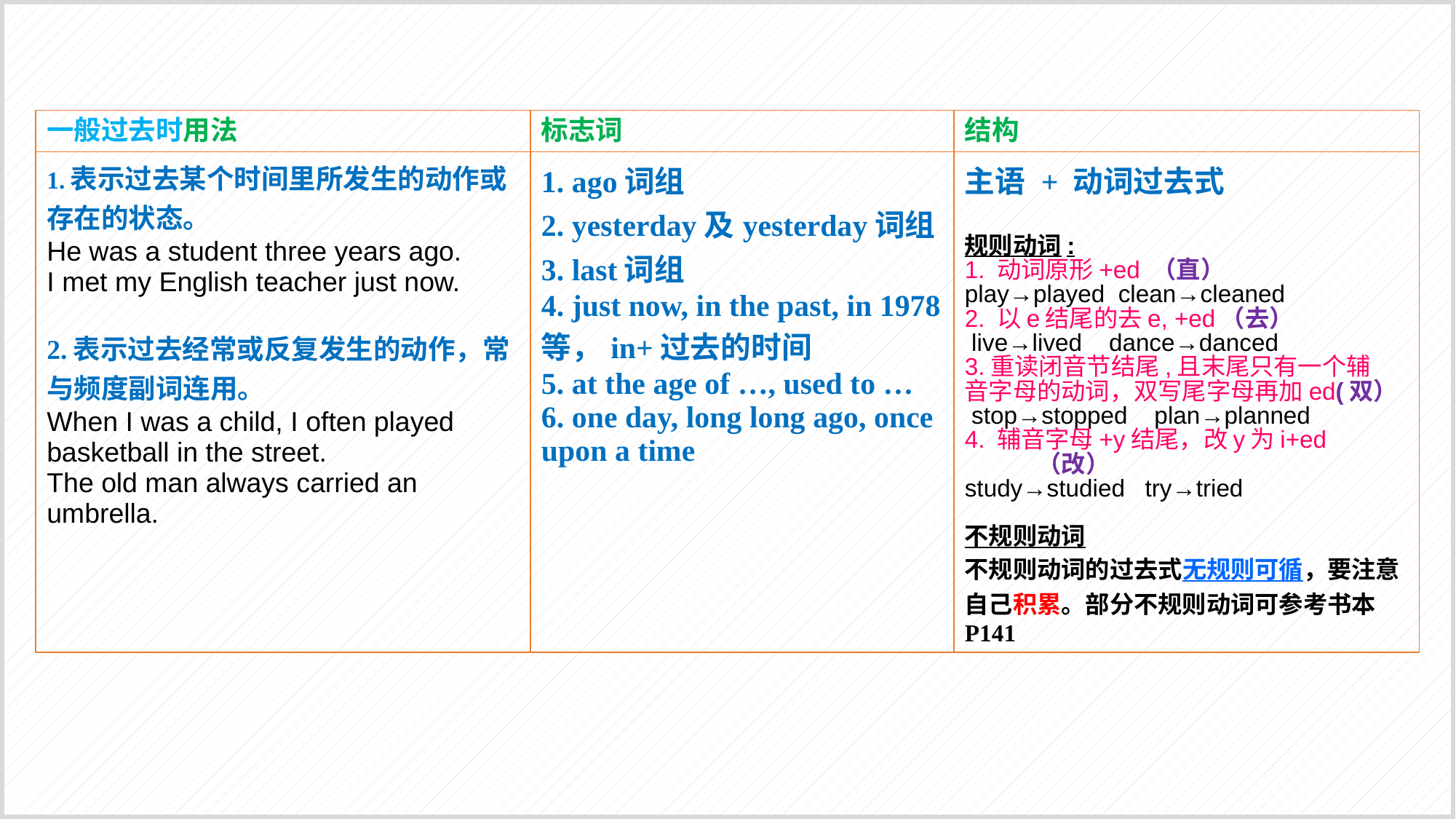

| 一般过去时用法 | 标志词 | 结构 |
| --- | --- | --- |
| 1.表示过去某个时间里所发生的动作或存在的状态。 He was a student three years ago. I met my English teacher just now. 2.表示过去经常或反复发生的动作，常与频度副词连用。 When I was a child, I often played basketball in the street. The old man always carried an umbrella. | 1. ago词组 2. yesterday及yesterday词组 3. last词组 4. just now, in the past, in 1978等，in+过去的时间 5. at the age of …, used to … 6. one day, long long ago, once upon a time | 主语 + 动词过去式 规则动词: 1. 动词原形+ed （直） play→played clean→cleaned 2. 以e结尾的去e, +ed（去） live→lived dance→danced 3.重读闭音节结尾,且末尾只有一个辅 音字母的动词，双写尾字母再加ed(双） stop→stopped plan→planned 4. 辅音字母+y结尾，改y为i+ed （改） study→studied try→tried 不规则动词 不规则动词的过去式无规则可循，要注意自己积累。部分不规则动词可参考书本P141 |